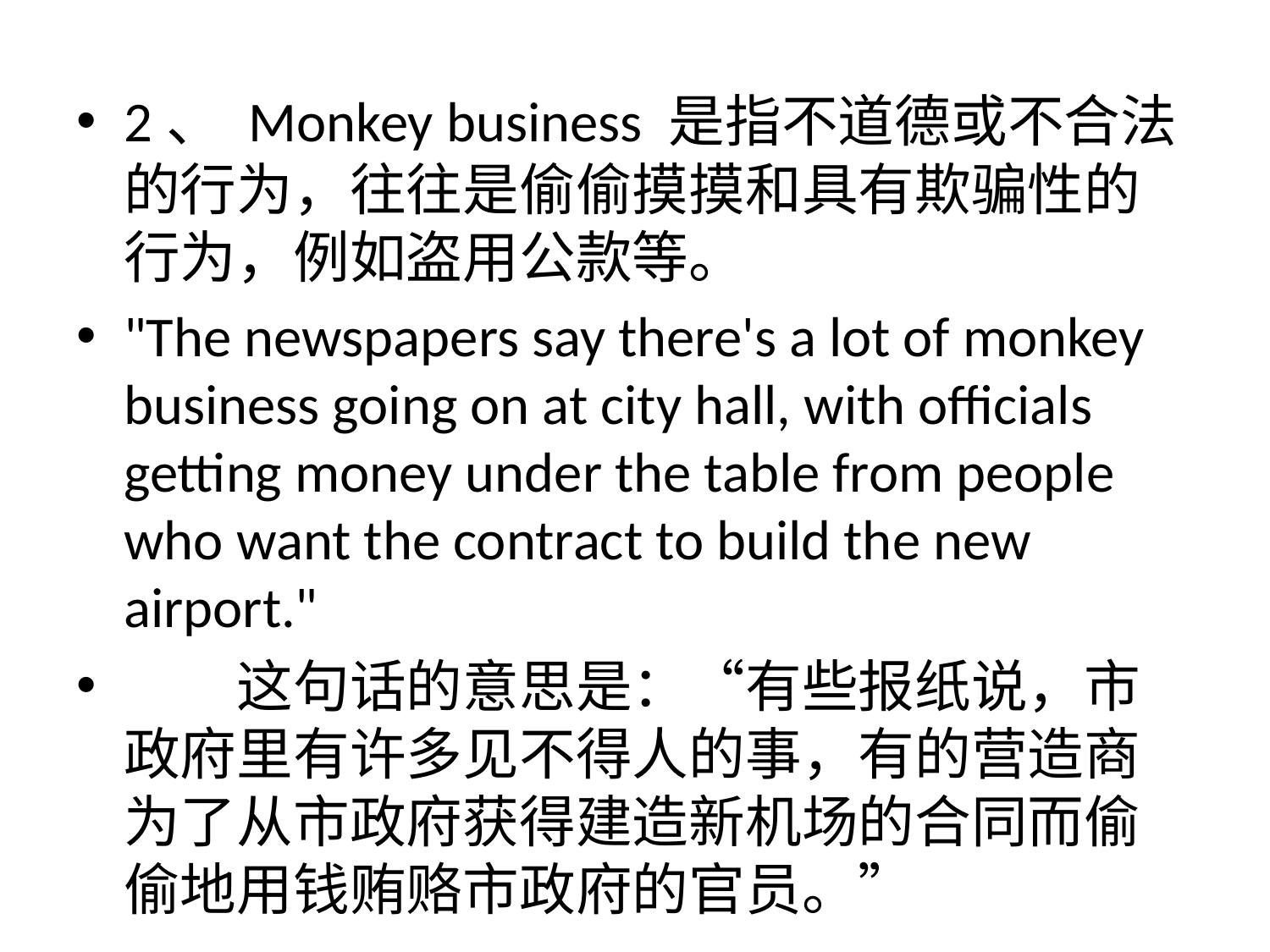

2、 Monkey business 是指不道德或不合法的行为，往往是偷偷摸摸和具有欺骗性的行为，例如盗用公款等。
"The newspapers say there's a lot of monkey business going on at city hall, with officials getting money under the table from people who want the contract to build the new airport."
　　这句话的意思是：“有些报纸说，市政府里有许多见不得人的事，有的营造商为了从市政府获得建造新机场的合同而偷偷地用钱贿赂市政府的官员。”